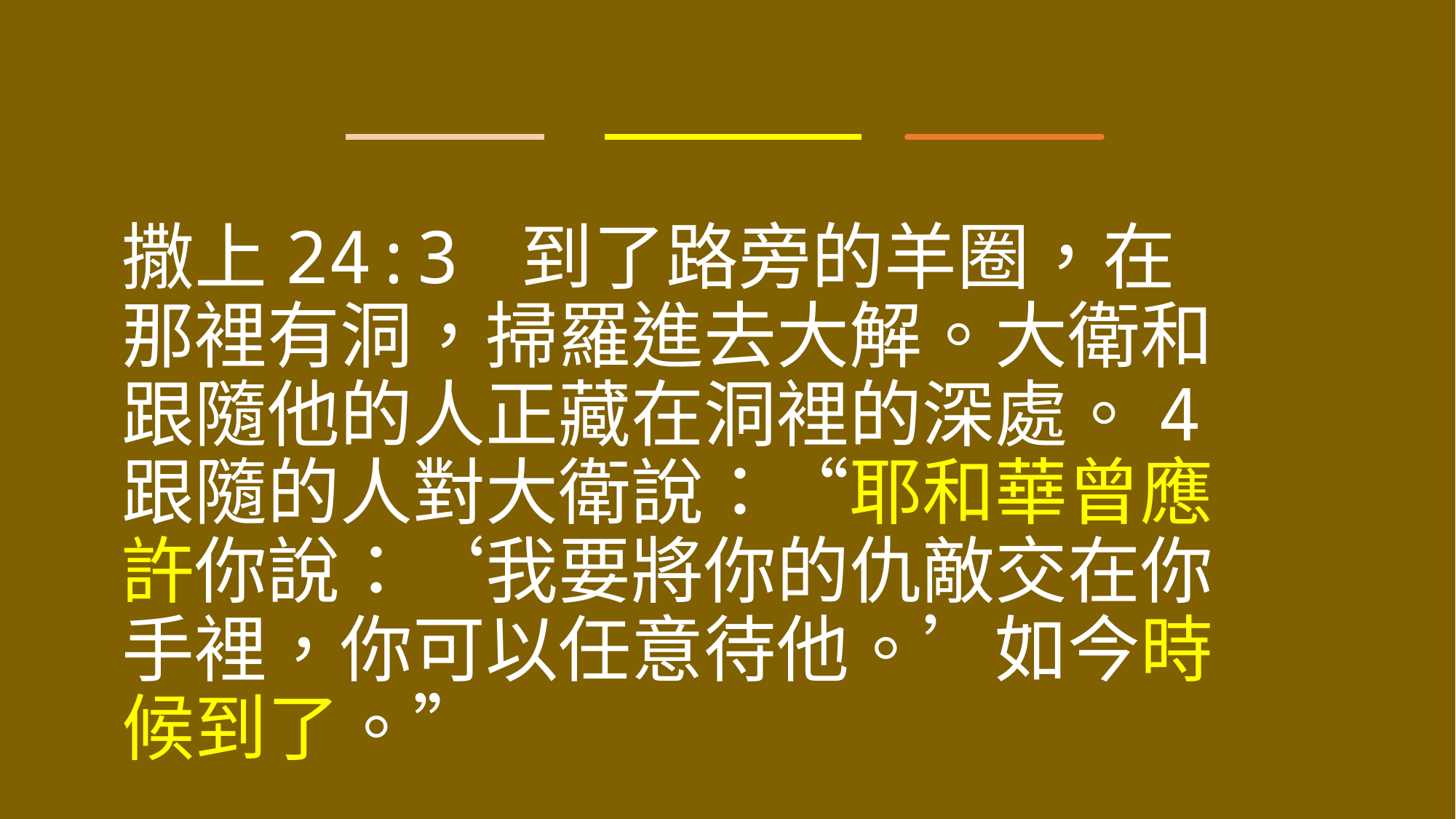

撒上24:3 到了路旁的羊圈，在那裡有洞，掃羅進去大解。大衛和跟隨他的人正藏在洞裡的深處。4 跟隨的人對大衛說：“耶和華曾應許你說：‘我要將你的仇敵交在你手裡，你可以任意待他。’如今時候到了。”